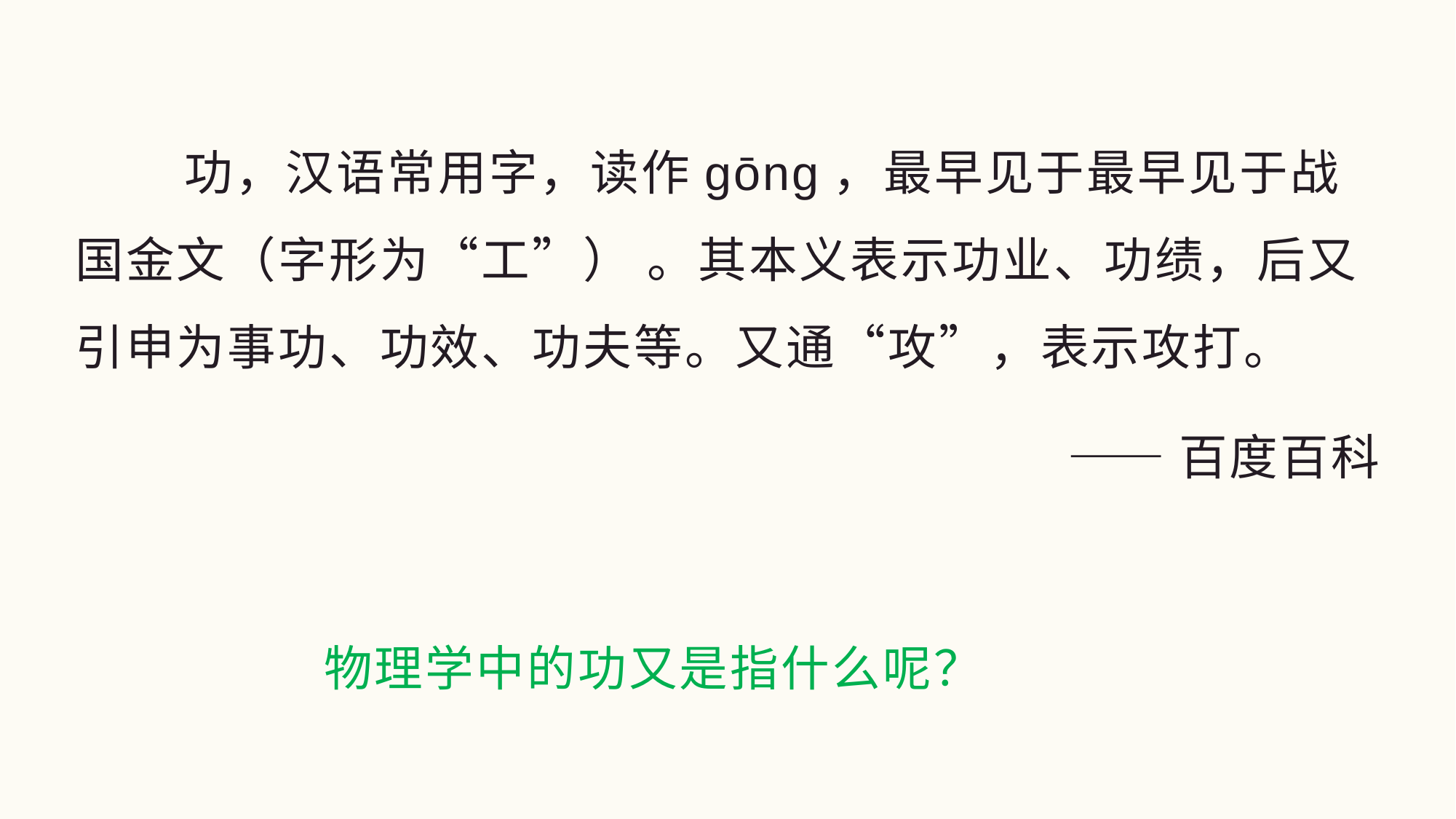

功，汉语常用字，读作gōng，最早见于最早见于战国金文（字形为“工”） 。其本义表示功业、功绩，后又引申为事功、功效、功夫等。又通“攻”，表示攻打。
——百度百科
物理学中的功又是指什么呢？